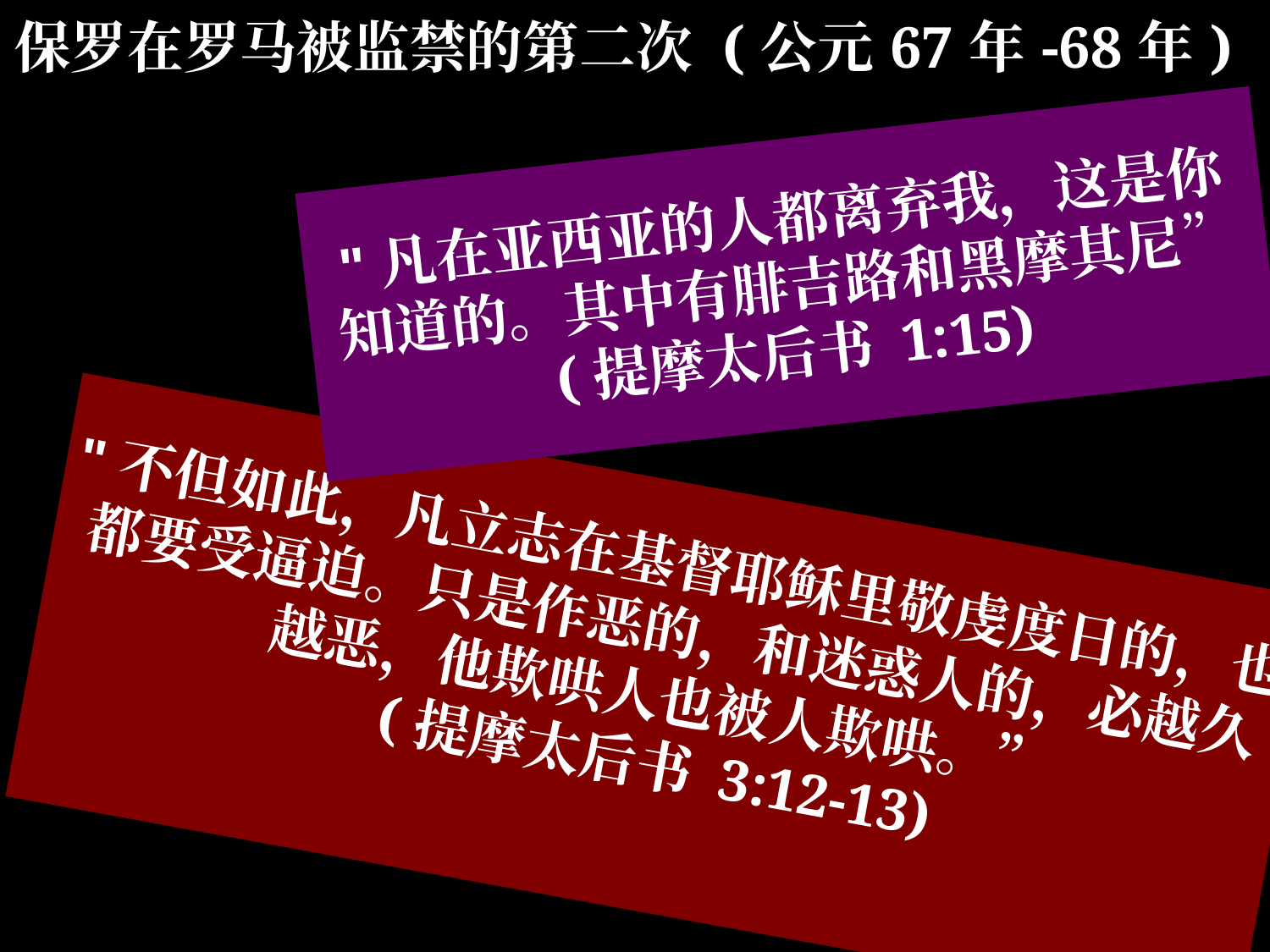

# 保罗在罗马被监禁的第二次 (公元67年-68年)
"凡在亚西亚的人都离弃我，这是你知道的。其中有腓吉路和黑摩其尼”
(提摩太后书 1:15)
"不但如此，凡立志在基督耶稣里敬虔度日的，也都要受逼迫。只是作恶的，和迷惑人的，必越久越恶，他欺哄人也被人欺哄。”
 (提摩太后书 3:12-13)